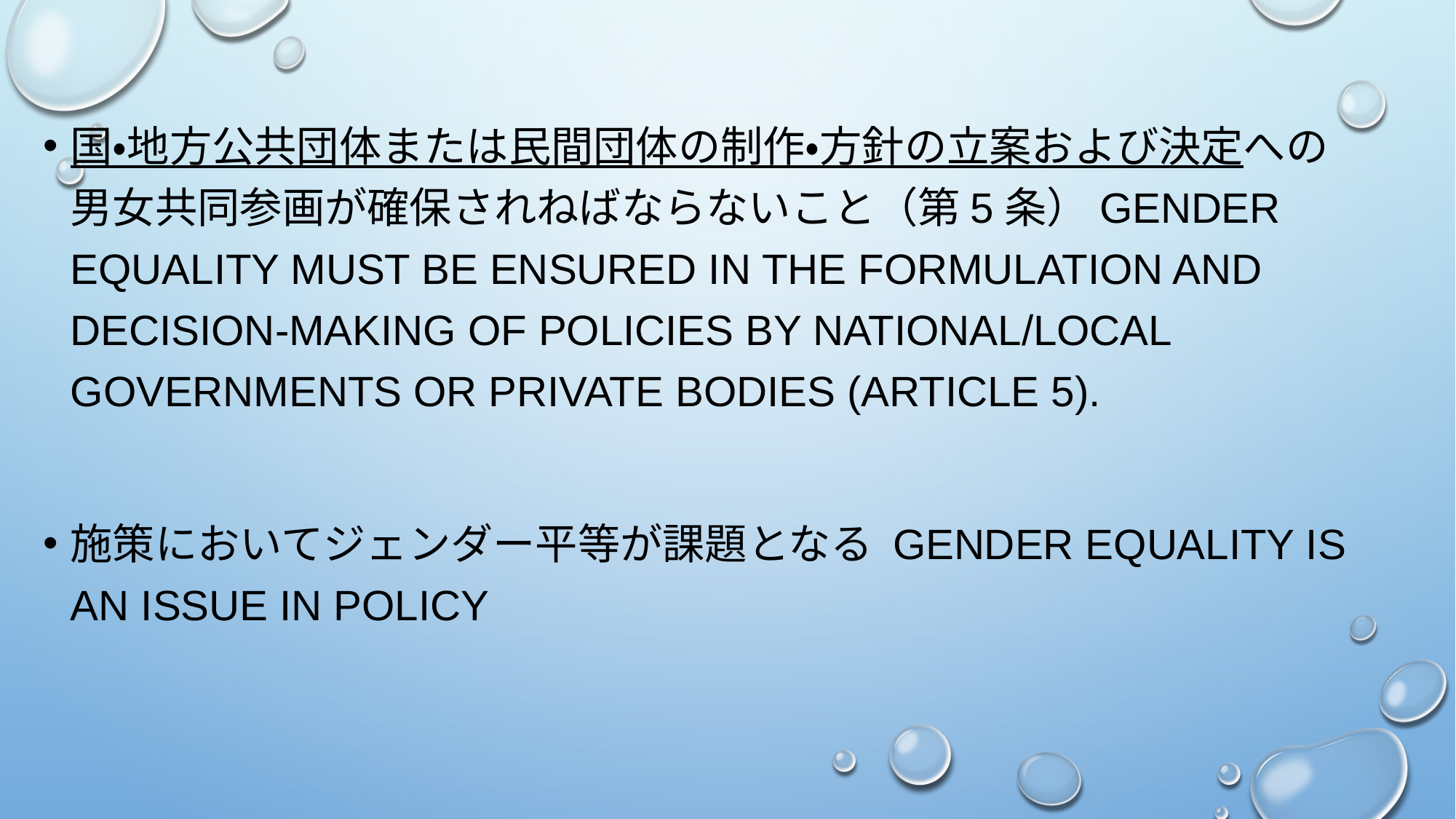

国・地方公共団体または民間団体の制作・方針の立案および決定への男女共同参画が確保されねばならないこと（第5条）Gender equality must be ensured in the formulation and decision-making of policies by national/local governments or private bodies (Article 5).

施策においてジェンダー平等が課題となる Gender equality is an issue in policy